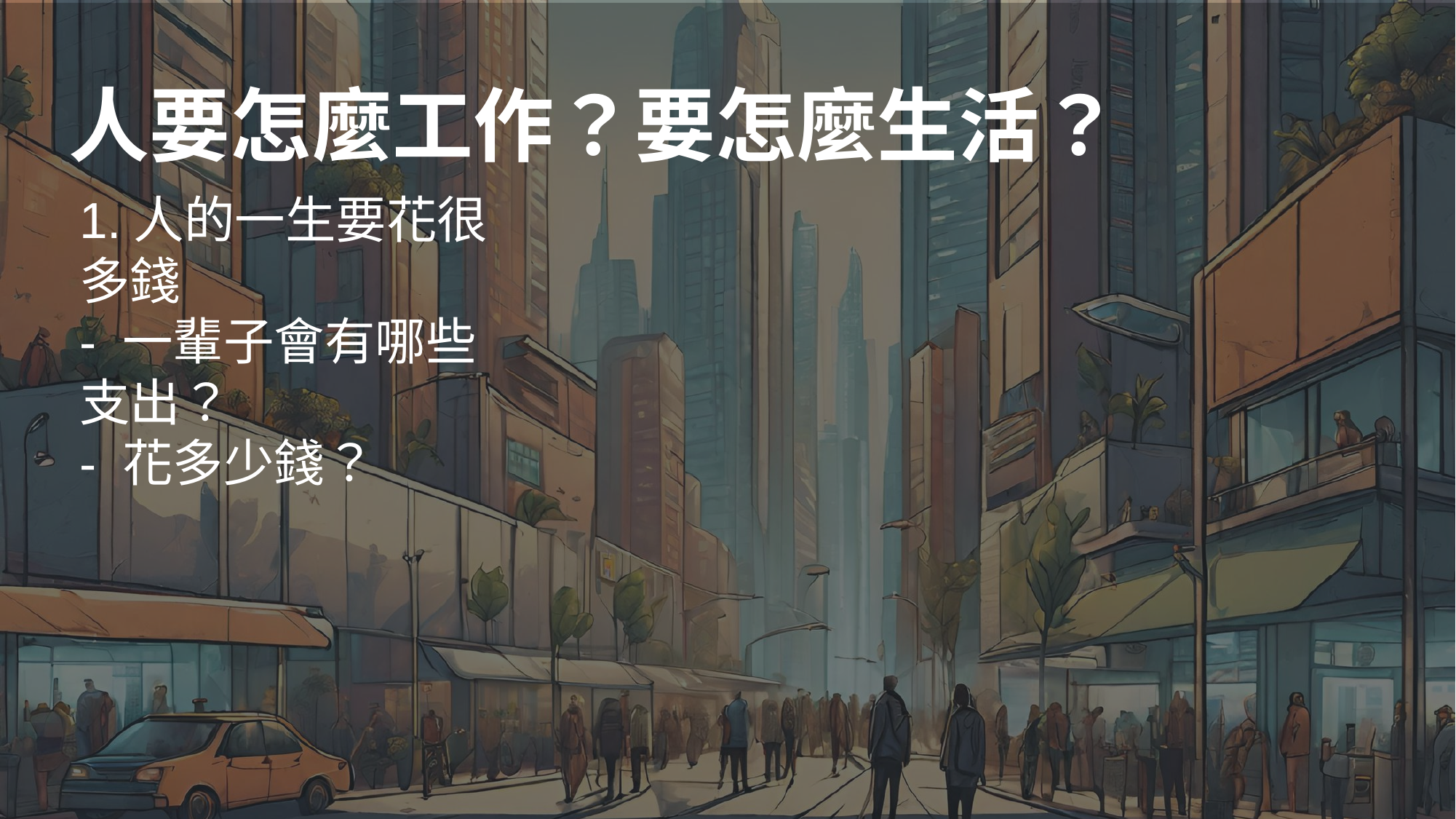

人要怎麼工作？要怎麼生活？
1.人的一生要花很多錢
- 一輩子會有哪些支出？
- 花多少錢？